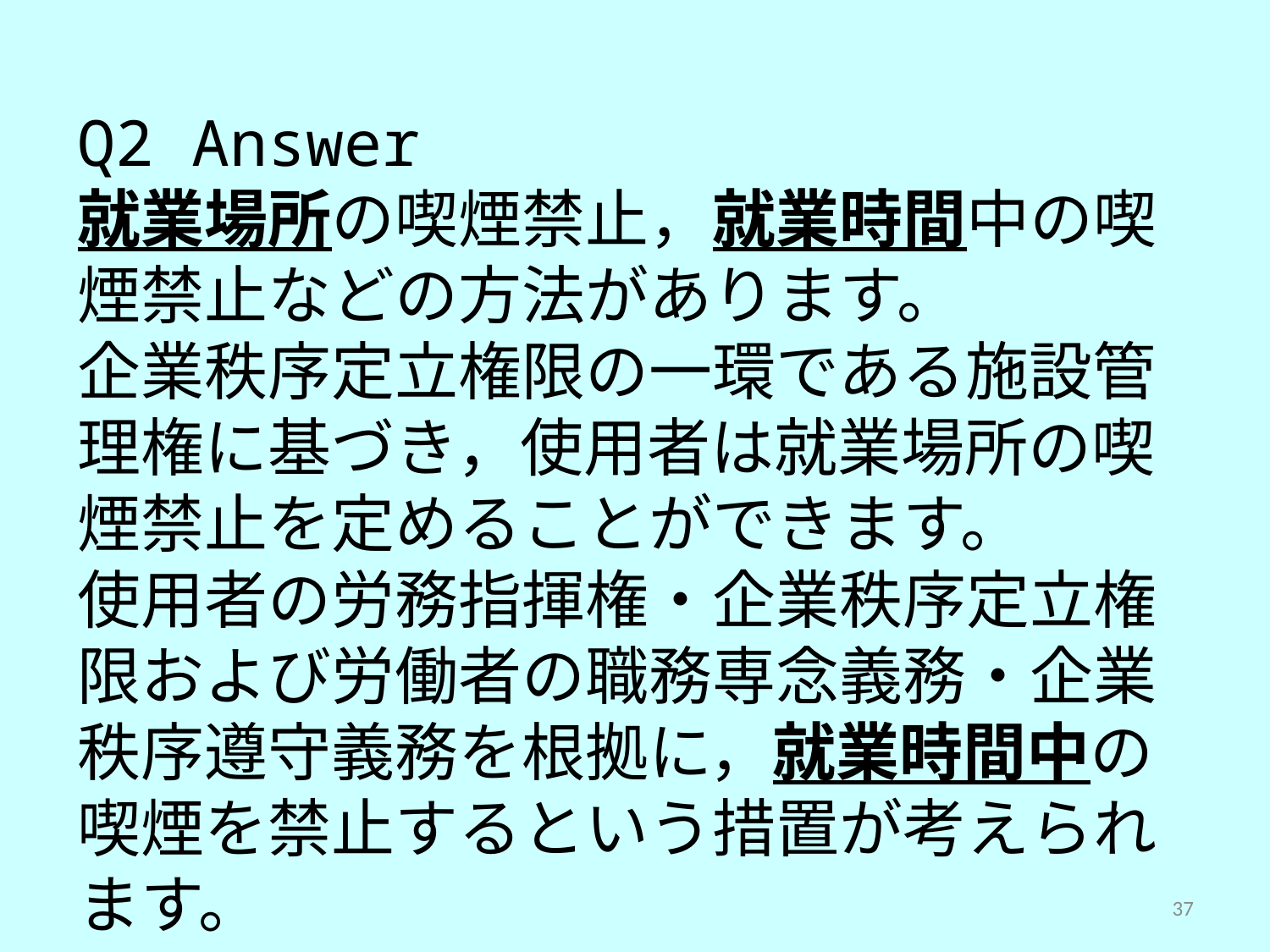

Q2 Answer
就業場所の喫煙禁止，就業時間中の喫煙禁止などの方法があります。
企業秩序定立権限の一環である施設管理権に基づき，使用者は就業場所の喫煙禁止を定めることができます。
使用者の労務指揮権・企業秩序定立権限および労働者の職務専念義務・企業秩序遵守義務を根拠に，就業時間中の喫煙を禁止するという措置が考えられます。

37